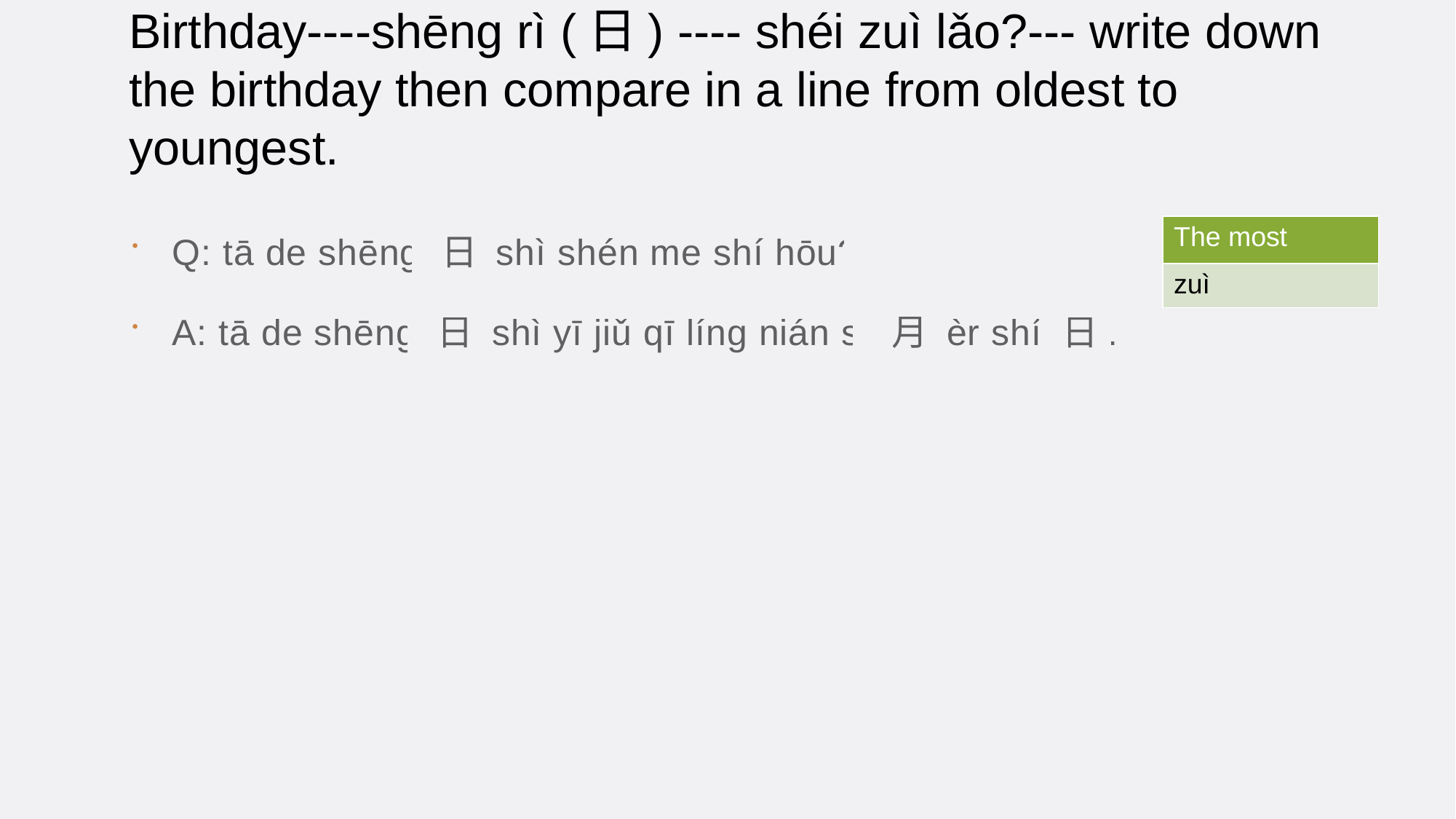

# Birthday----shēng rì (日) ---- shéi zuì lǎo?--- write down the birthday then compare in a line from oldest to youngest.
Q: tā de shēng 日 shì shén me shí hōu?
A: tā de shēng 日 shì yī jiǔ qī líng nián sì 月 èr shí 日.
| The most |
| --- |
| zuì |